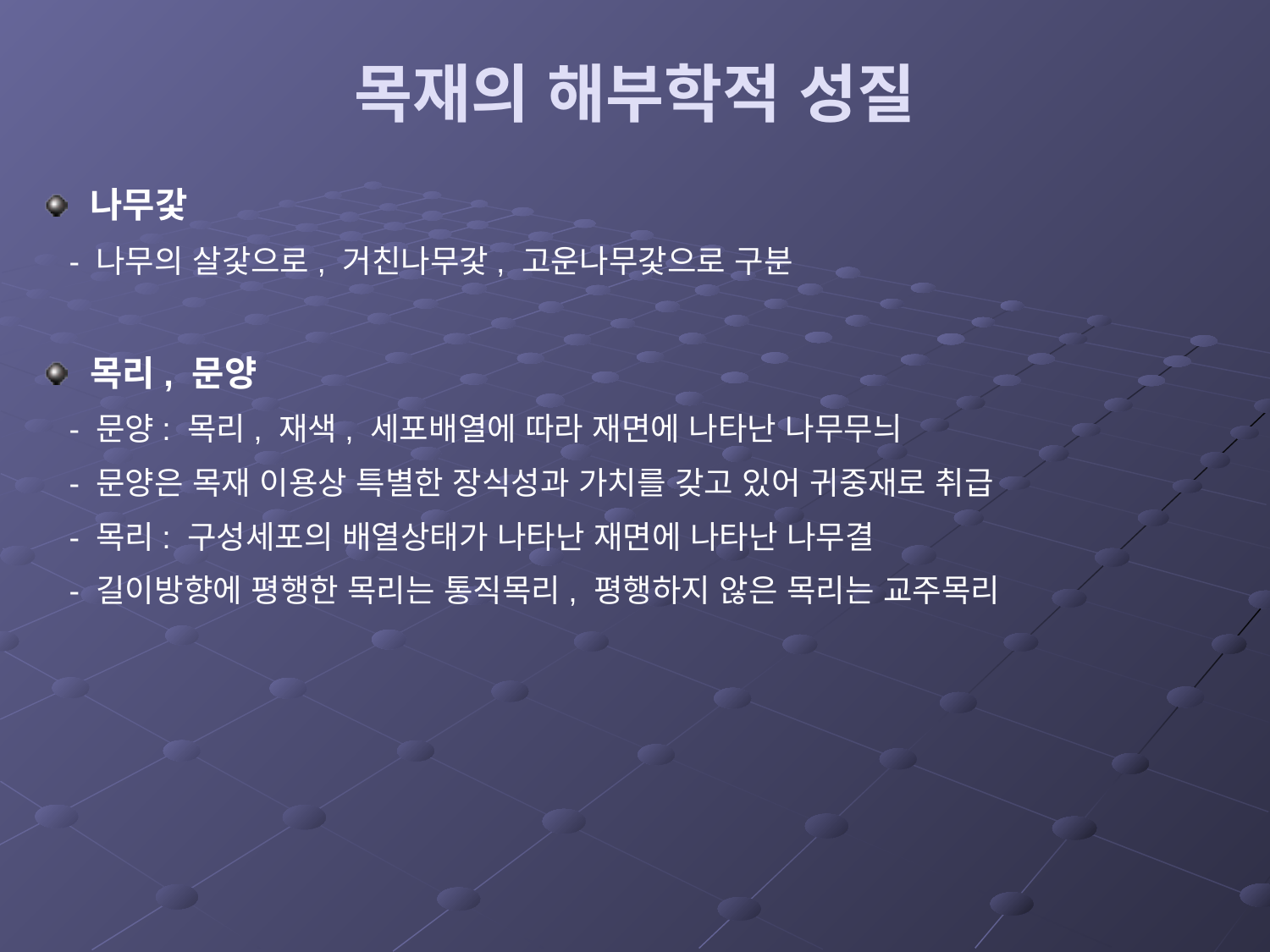

# 목재의 해부학적 성질
나무갗
   - 나무의 살갗으로, 거친나무갗, 고운나무갗으로 구분

목리, 문양
   - 문양: 목리, 재색, 세포배열에 따라 재면에 나타난 나무무늬
   - 문양은 목재 이용상 특별한 장식성과 가치를 갖고 있어 귀중재로 취급
   - 목리: 구성세포의 배열상태가 나타난 재면에 나타난 나무결
   - 길이방향에 평행한 목리는 통직목리, 평행하지 않은 목리는 교주목리